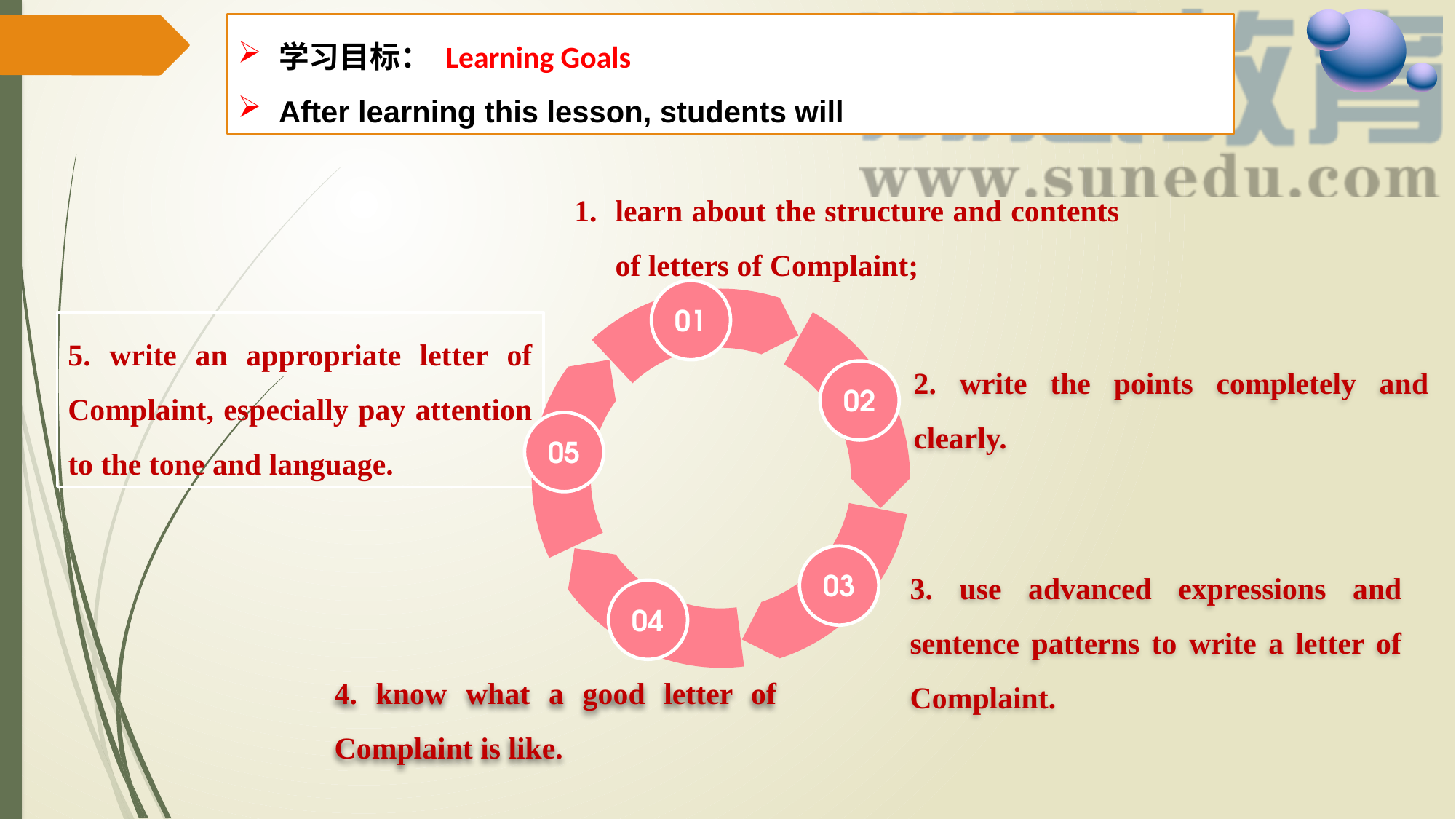

学习目标： Learning Goals
After learning this lesson, students will
learn about the structure and contents of letters of Complaint;
01

02
05

03

04
5. write an appropriate letter of Complaint, especially pay attention to the tone and language.
2. write the points completely and clearly.
3. use advanced expressions and sentence patterns to write a letter of Complaint.
4. know what a good letter of Complaint is like.